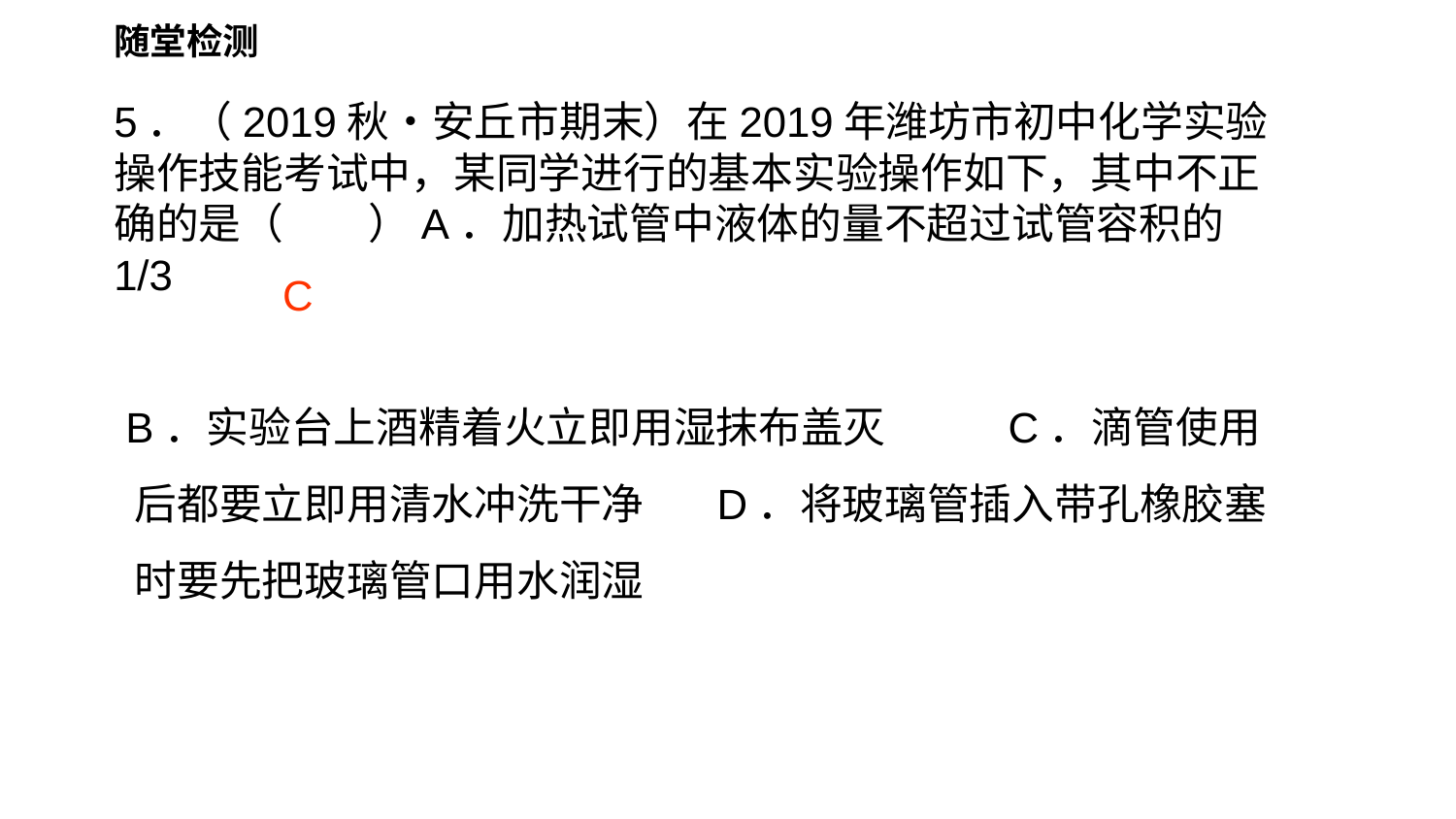

随堂检测
5．（2019秋•安丘市期末）在2019年潍坊市初中化学实验操作技能考试中，某同学进行的基本实验操作如下，其中不正确的是（　　）A．加热试管中液体的量不超过试管容积的1/3

 B．实验台上酒精着火立即用湿抹布盖灭	C．滴管使用后都要立即用清水冲洗干净	D．将玻璃管插入带孔橡胶塞时要先把玻璃管口用水润湿

C